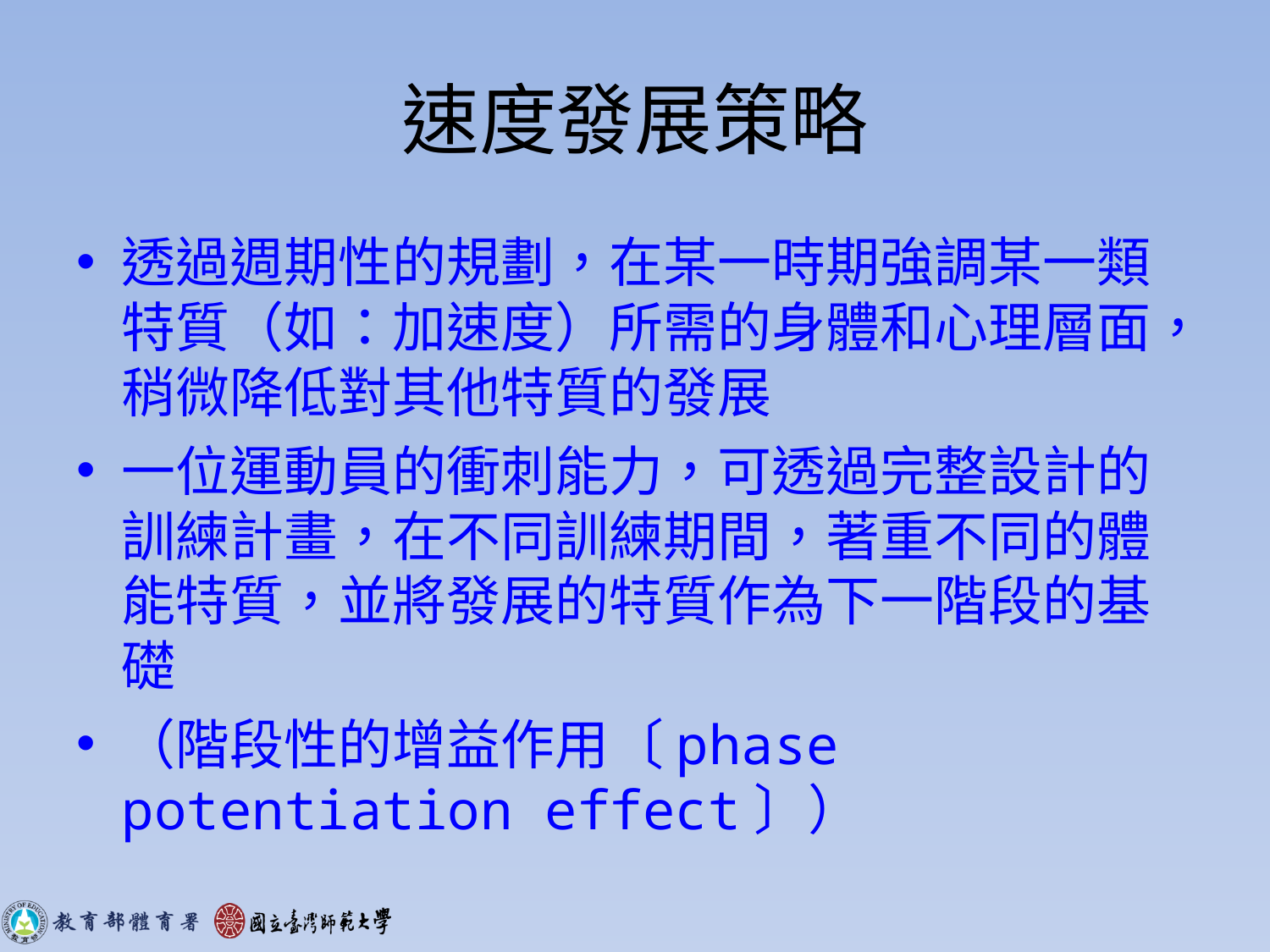

# 速度發展策略
透過週期性的規劃，在某一時期強調某一類特質（如：加速度）所需的身體和心理層面，稍微降低對其他特質的發展
一位運動員的衝刺能力，可透過完整設計的訓練計畫，在不同訓練期間，著重不同的體能特質，並將發展的特質作為下一階段的基礎
（階段性的增益作用〔phase potentiation effect〕）